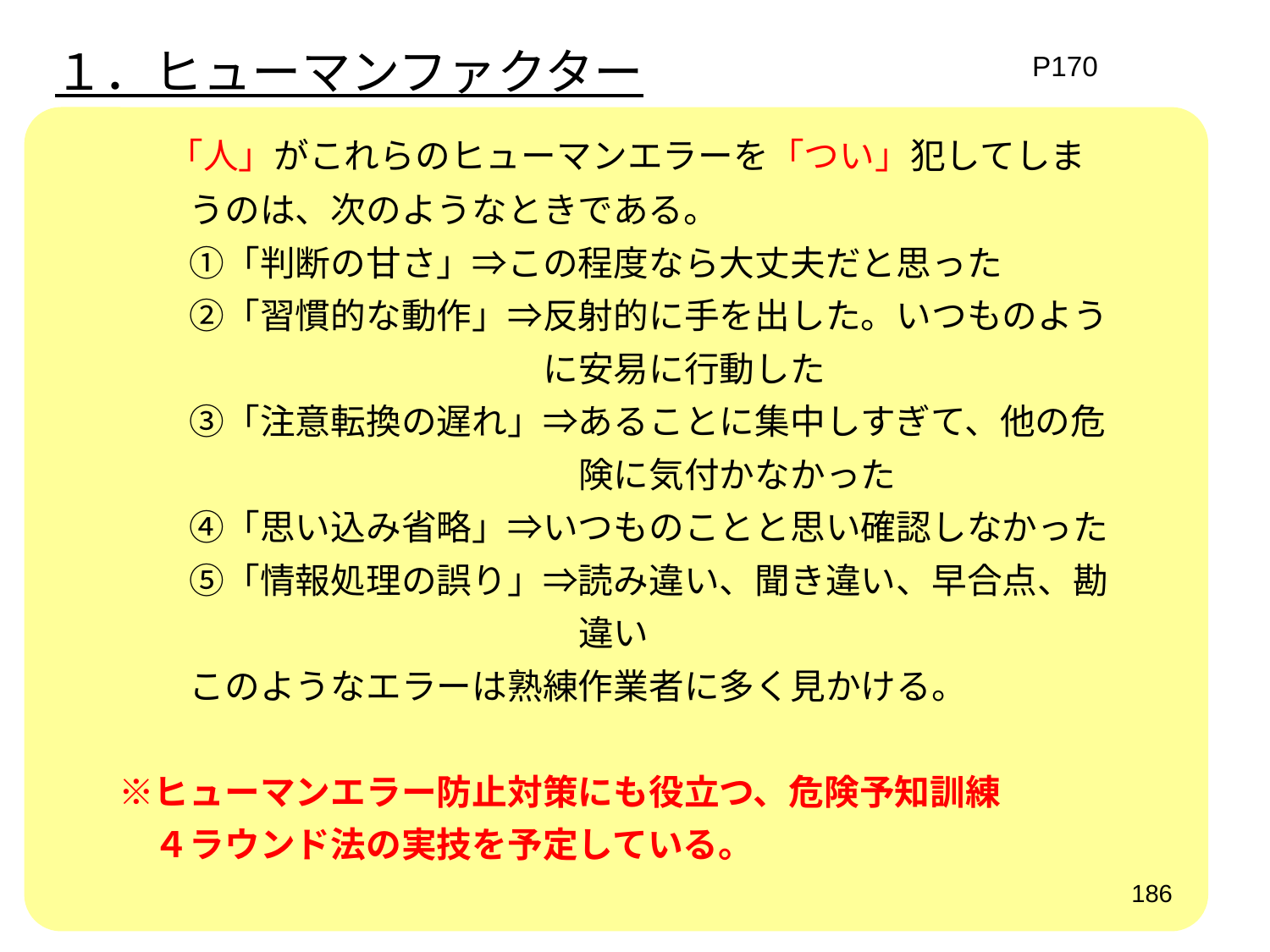

１．ヒューマンファクター
P170
　　　「人」がこれらのヒューマンエラーを「つい」犯してしま
　　　　うのは、次のようなときである。
　　　　①「判断の甘さ」⇒この程度なら大丈夫だと思った
　　　　②「習慣的な動作」⇒反射的に手を出した。いつものよう
　　　　　　　　　　　　　　に安易に行動した
　　　　③「注意転換の遅れ」⇒あることに集中しすぎて、他の危
　　　　　　　　　　　　　　　険に気付かなかった
　　　　④「思い込み省略」⇒いつものことと思い確認しなかった
　　　　⑤「情報処理の誤り」⇒読み違い、聞き違い、早合点、勘
　　　　　　　　　　　　　　　違い
　　　　このようなエラーは熟練作業者に多く見かける。

　　※ヒューマンエラー防止対策にも役立つ、危険予知訓練
　　　４ラウンド法の実技を予定している。
186